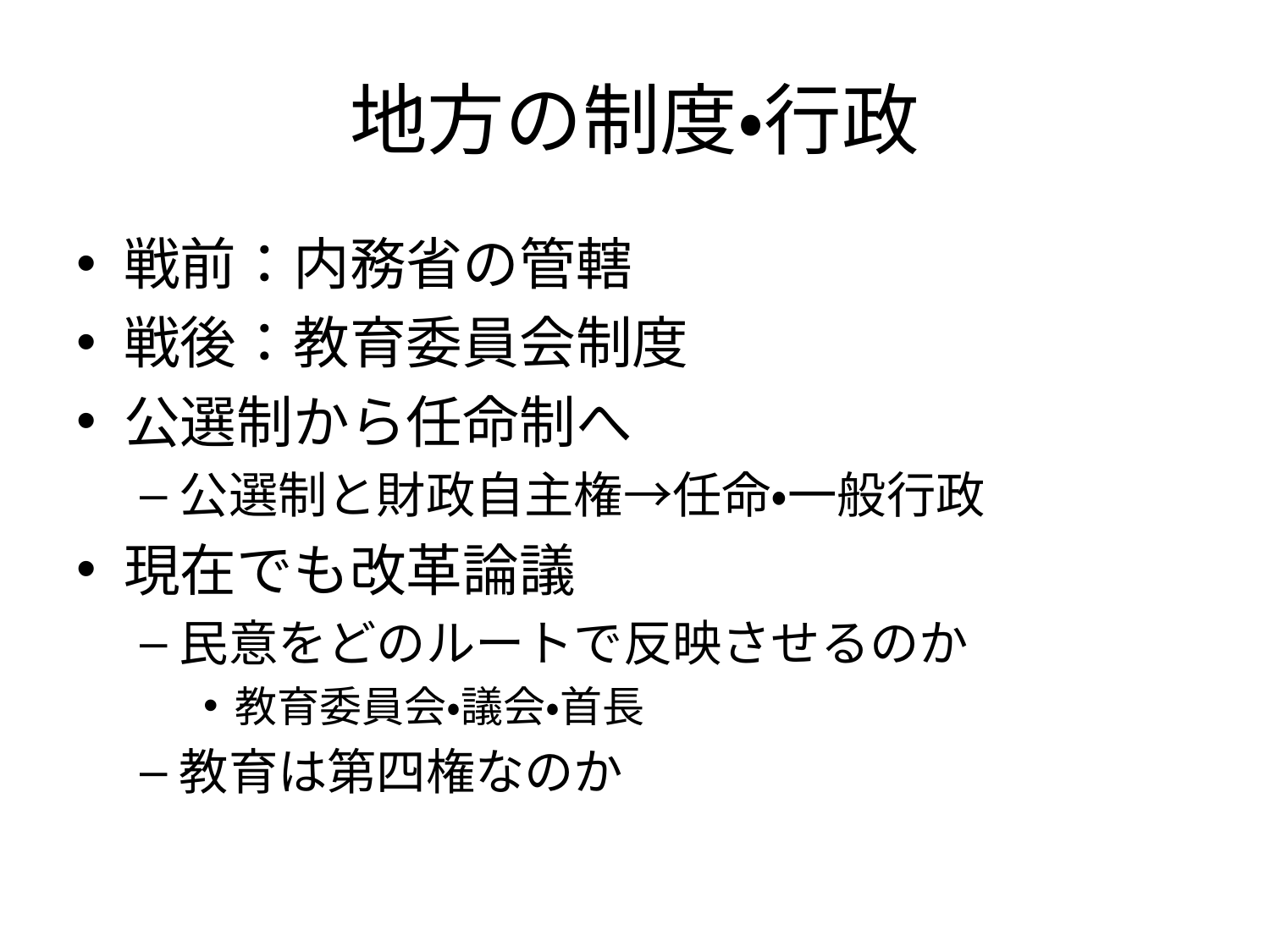

# 地方の制度・行政
戦前：内務省の管轄
戦後：教育委員会制度
公選制から任命制へ
公選制と財政自主権→任命・一般行政
現在でも改革論議
民意をどのルートで反映させるのか
教育委員会・議会・首長
教育は第四権なのか